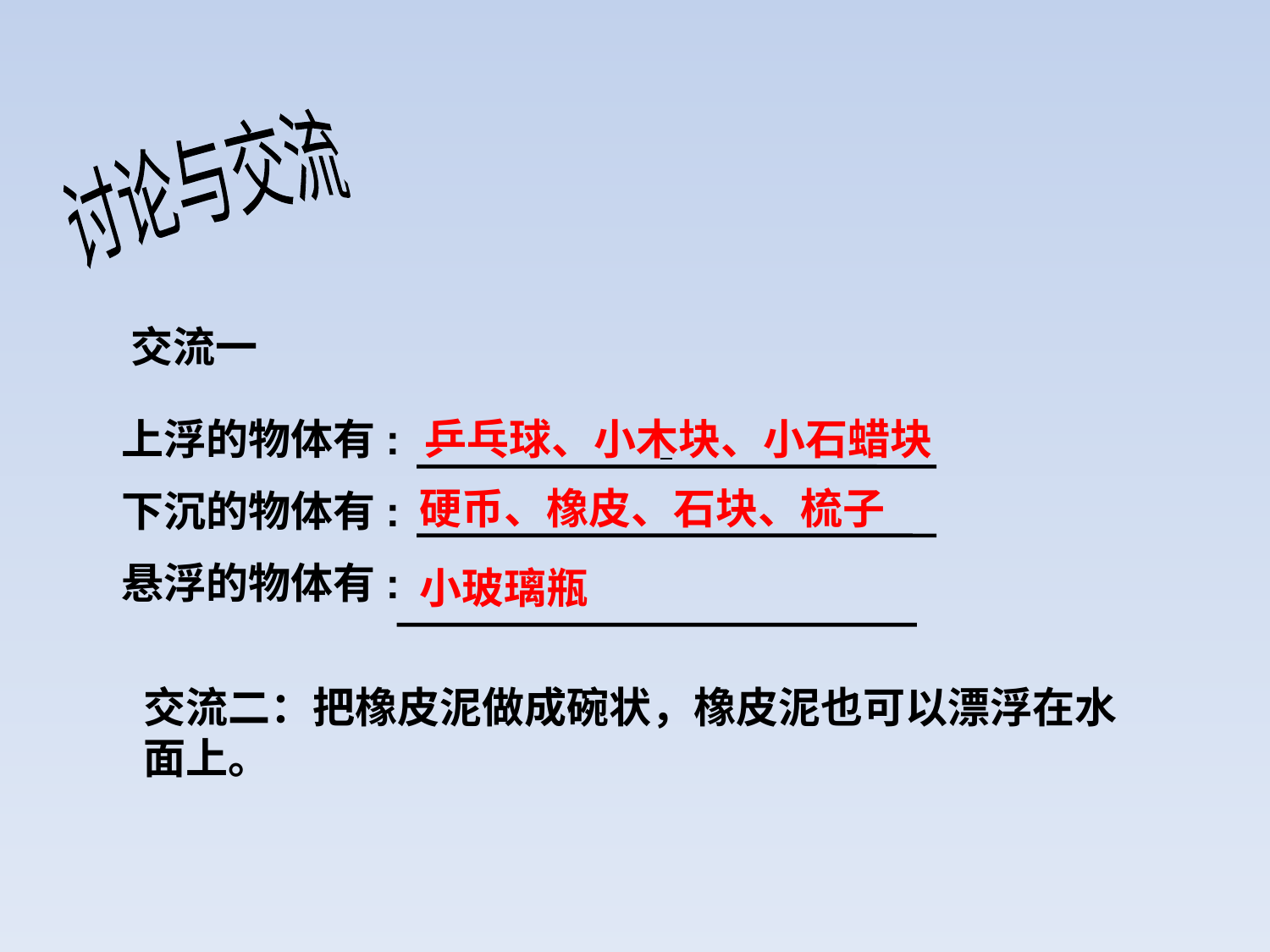

讨论与交流
交流一
上浮的物体有:
下沉的物体有:
悬浮的物体有:
乒乓球、小木块、小石蜡块

硬币、橡皮、石块、梳子

小玻璃瓶

交流二：把橡皮泥做成碗状，橡皮泥也可以漂浮在水面上。